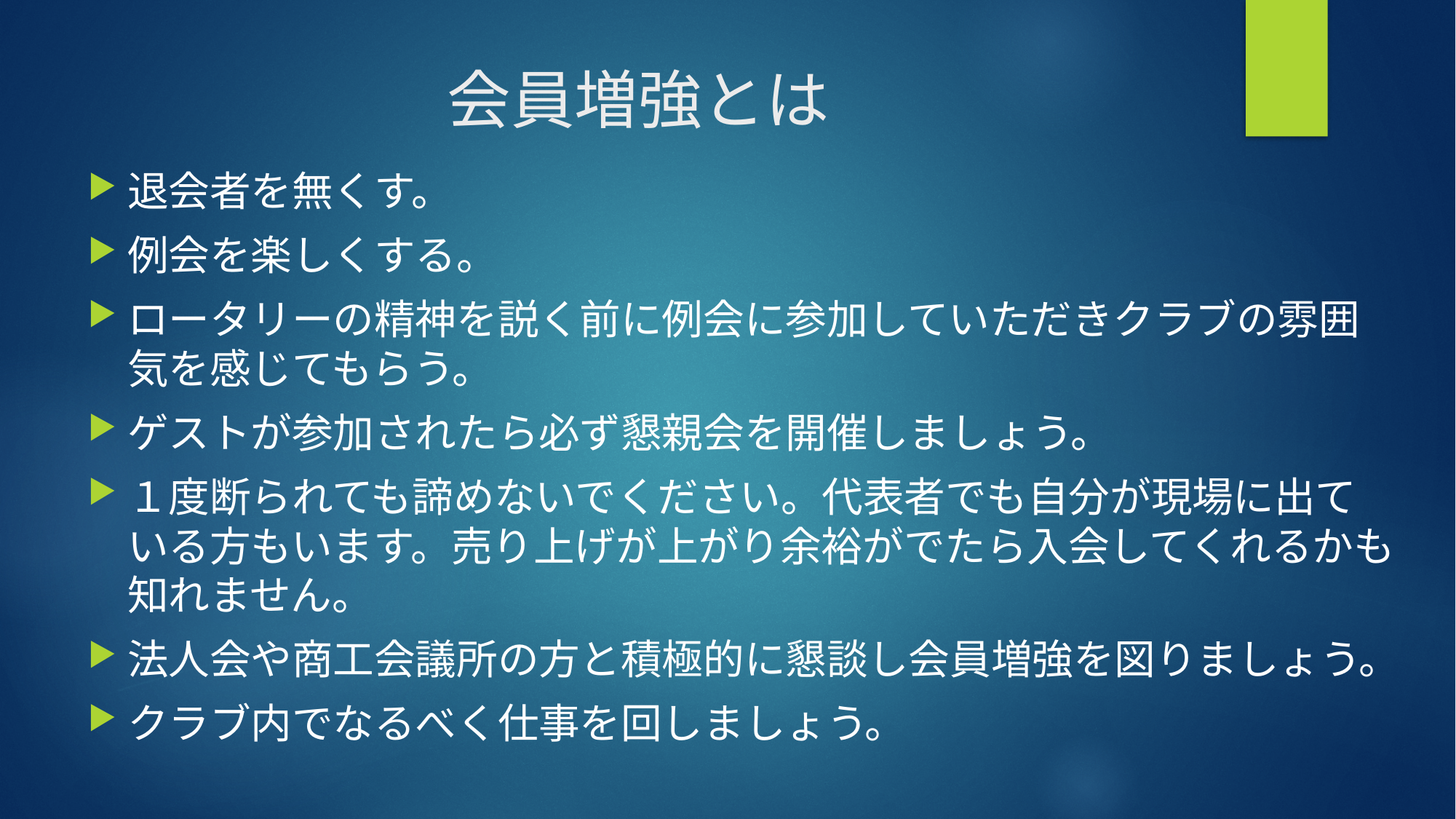

# 会員増強とは
退会者を無くす。
例会を楽しくする。
ロータリーの精神を説く前に例会に参加していただきクラブの雰囲気を感じてもらう。
ゲストが参加されたら必ず懇親会を開催しましょう。
１度断られても諦めないでください。代表者でも自分が現場に出ている方もいます。売り上げが上がり余裕がでたら入会してくれるかも知れません。
法人会や商工会議所の方と積極的に懇談し会員増強を図りましょう。
クラブ内でなるべく仕事を回しましょう。